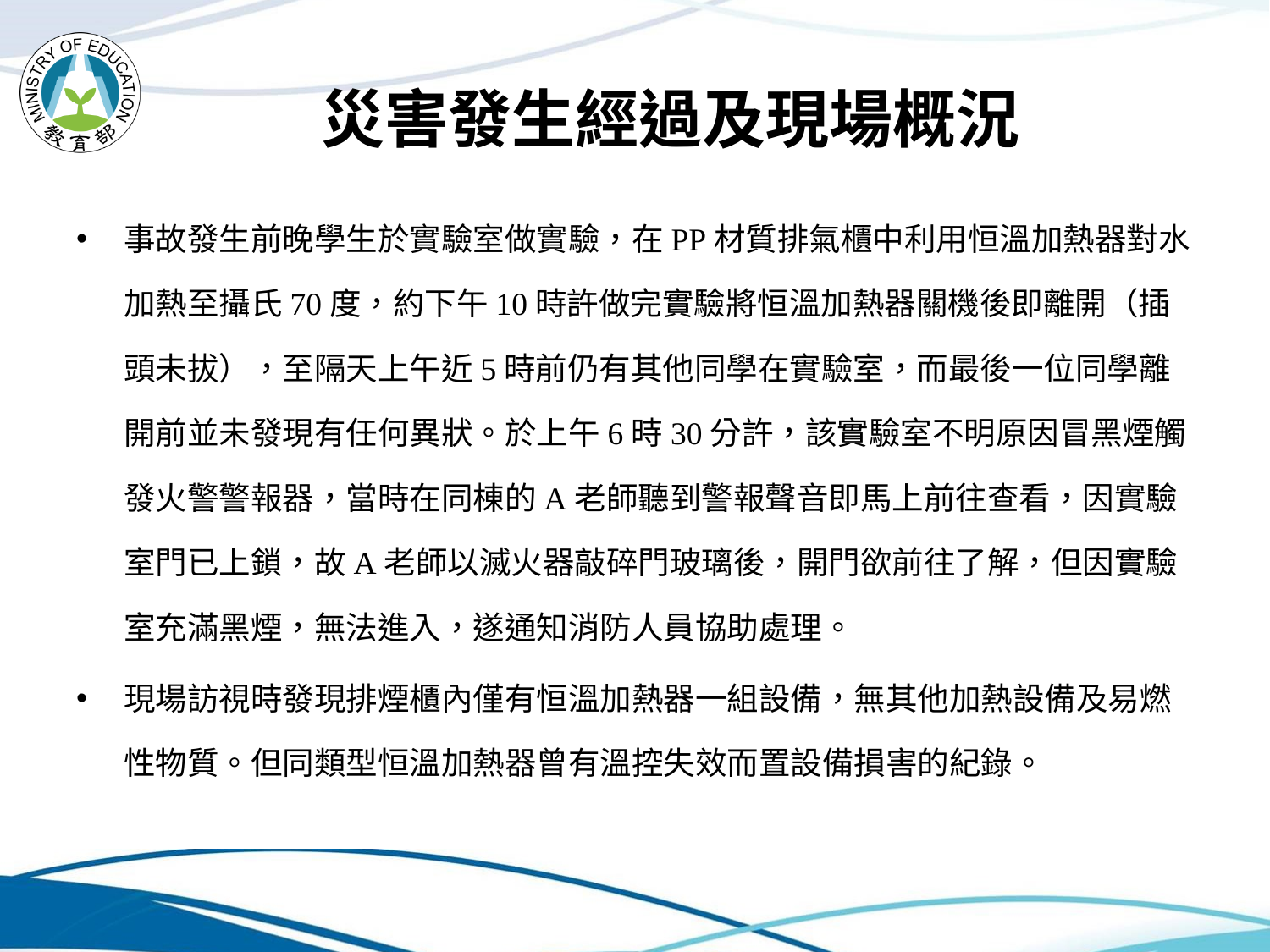

# 災害發生經過及現場概況
事故發生前晚學生於實驗室做實驗，在PP材質排氣櫃中利用恒溫加熱器對水加熱至攝氏70度，約下午10時許做完實驗將恒溫加熱器關機後即離開（插頭未拔），至隔天上午近5時前仍有其他同學在實驗室，而最後一位同學離開前並未發現有任何異狀。於上午6時30分許，該實驗室不明原因冒黑煙觸發火警警報器，當時在同棟的A老師聽到警報聲音即馬上前往查看，因實驗室門已上鎖，故A老師以滅火器敲碎門玻璃後，開門欲前往了解，但因實驗室充滿黑煙，無法進入，遂通知消防人員協助處理。
現場訪視時發現排煙櫃內僅有恒溫加熱器一組設備，無其他加熱設備及易燃性物質。但同類型恒溫加熱器曾有溫控失效而置設備損害的紀錄。